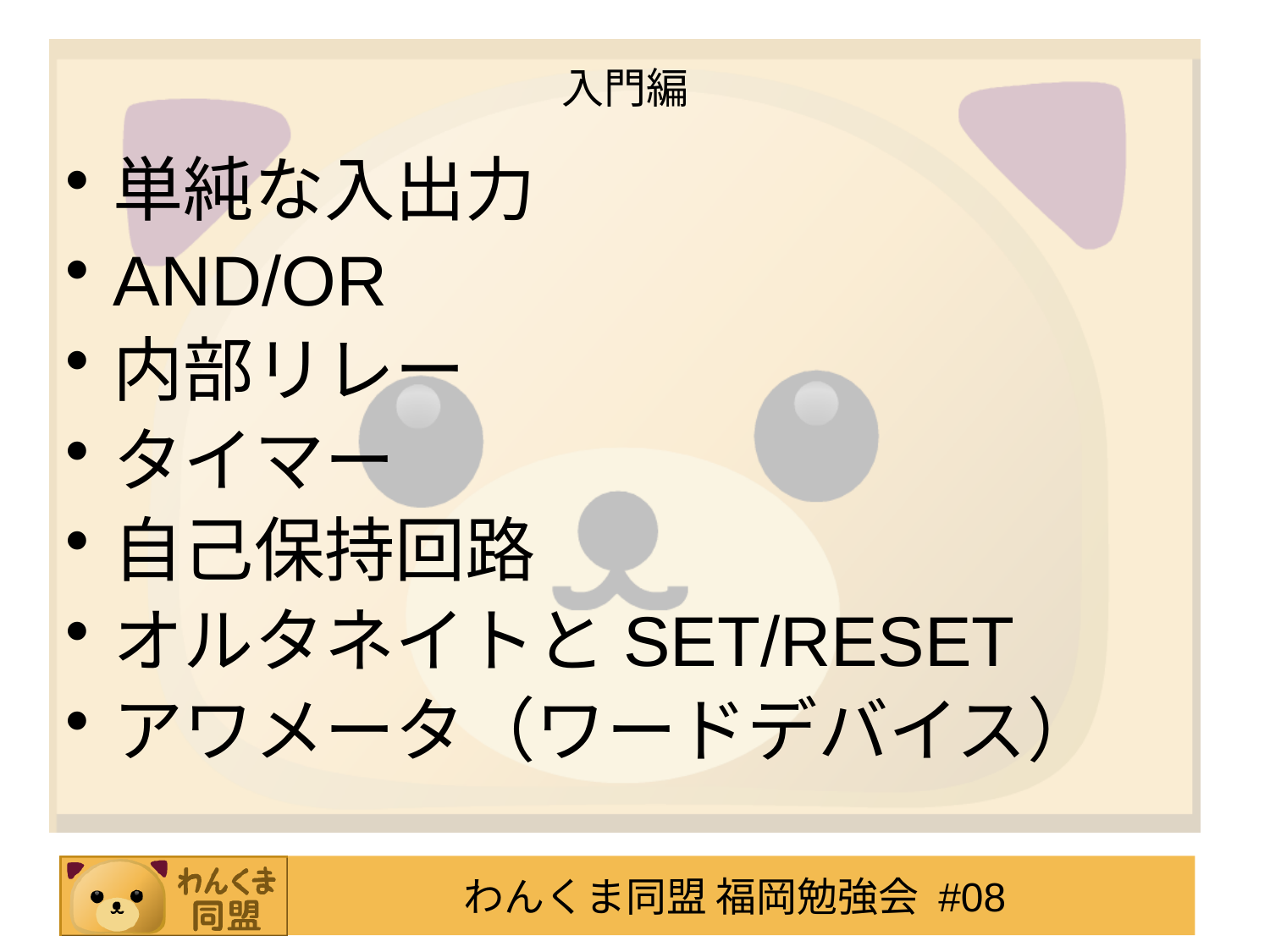

# 入門編
単純な入出力
AND/OR
内部リレー
タイマー
自己保持回路
オルタネイトとSET/RESET
アワメータ（ワードデバイス）